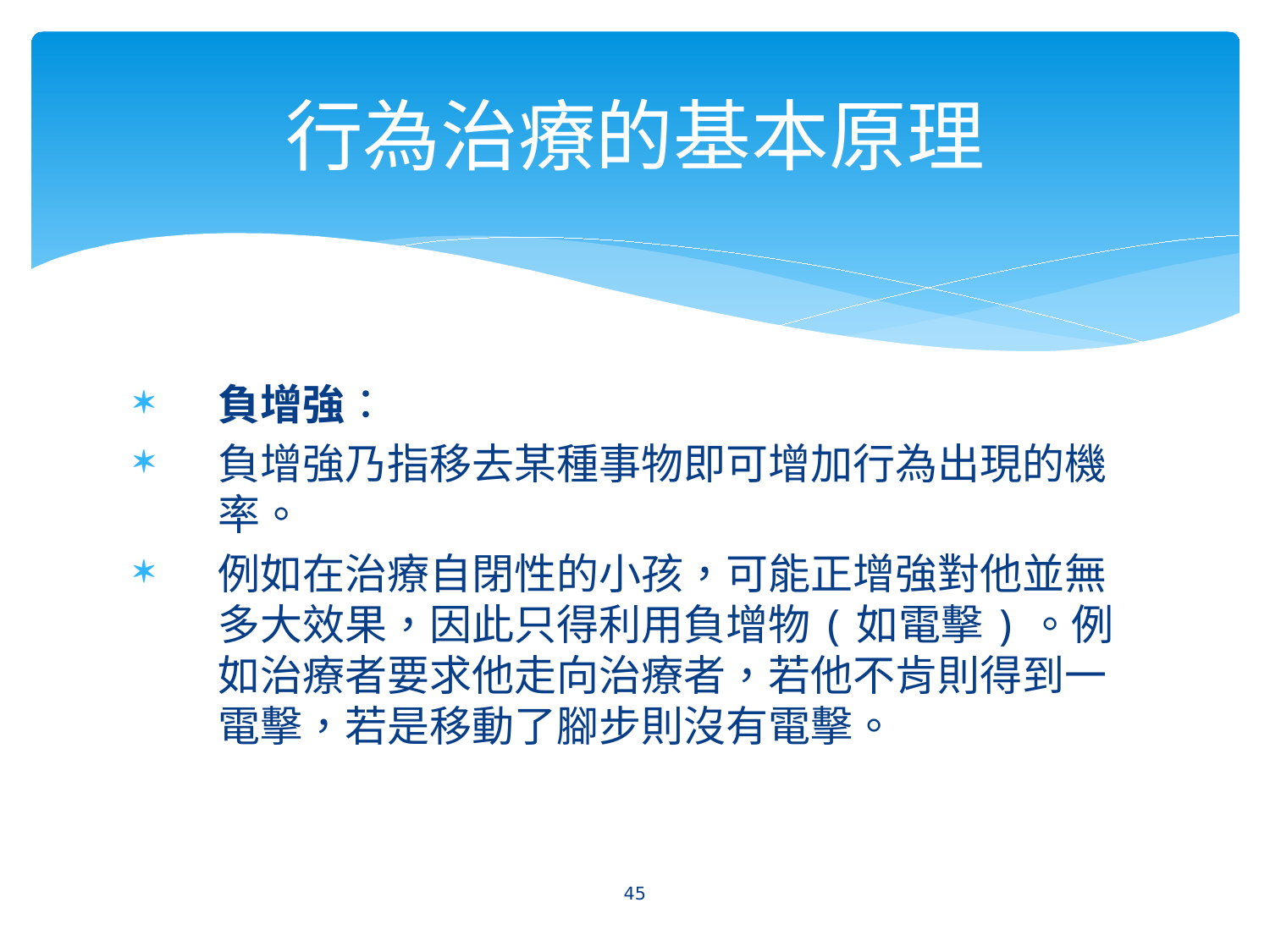

# 行為治療的基本原理
負增強：
負增強乃指移去某種事物即可增加行為出現的機率。
例如在治療自閉性的小孩，可能正增強對他並無多大效果，因此只得利用負增物(如電擊)。例如治療者要求他走向治療者，若他不肯則得到一電擊，若是移動了腳步則沒有電擊。
45